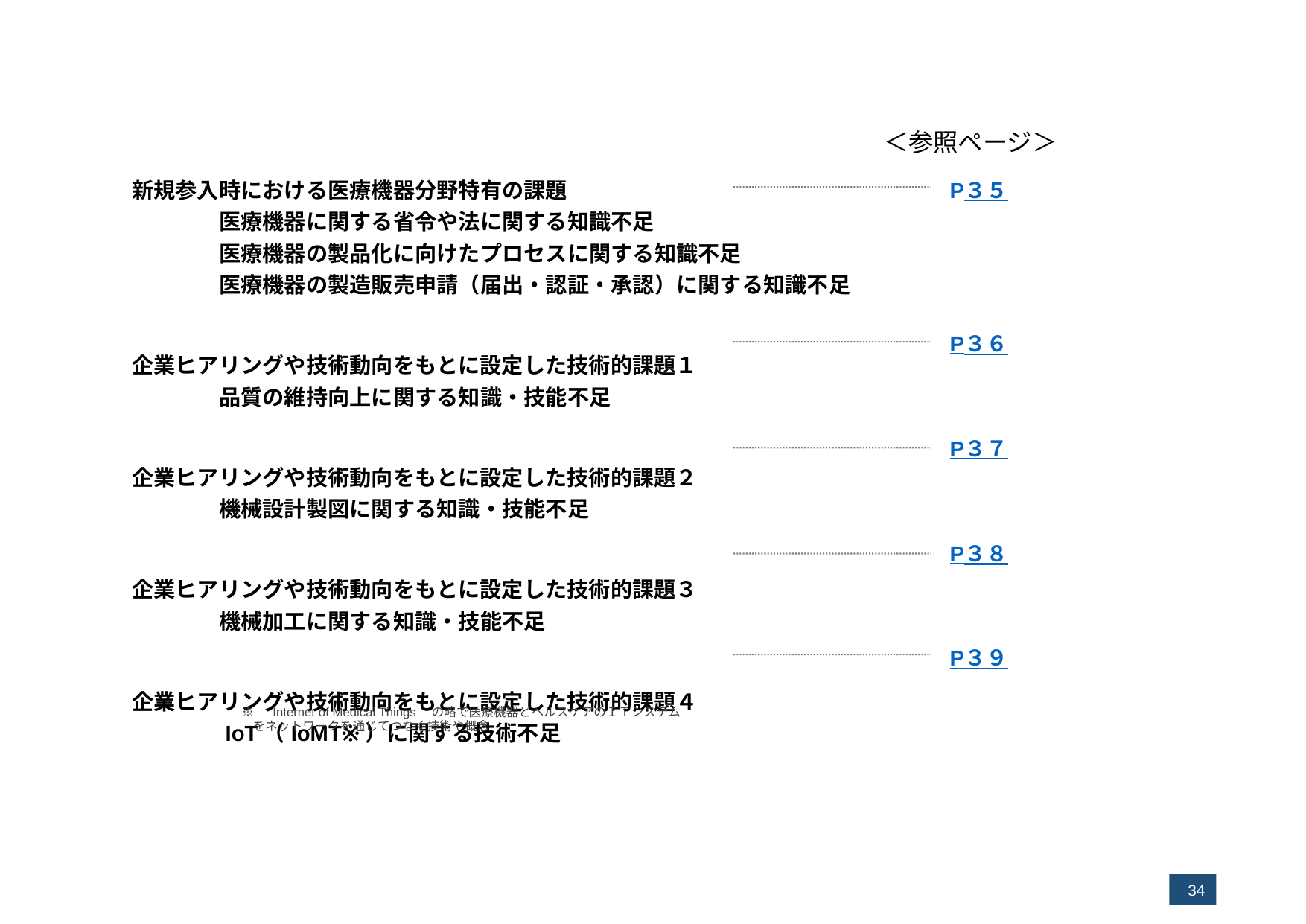

＜参照ページ＞
| 新規参入時における医療機器分野特有の課題 　　　　医療機器に関する省令や法に関する知識不足 　　　　医療機器の製品化に向けたプロセスに関する知識不足 　　　　医療機器の製造販売申請（届出・認証・承認）に関する知識不足 企業ヒアリングや技術動向をもとに設定した技術的課題１ 　　　　品質の維持向上に関する知識・技能不足 企業ヒアリングや技術動向をもとに設定した技術的課題２ 　　　　機械設計製図に関する知識・技能不足 企業ヒアリングや技術動向をもとに設定した技術的課題３ 　　　　機械加工に関する知識・技能不足 企業ヒアリングや技術動向をもとに設定した技術的課題４ 　　　　IoT（IoMT※）に関する技術不足 | P３５ P３６ P３７ P３８ P３９ |
| --- | --- |
※　Internet of Medical Things　の略で医療機器とヘルスケアのＩＴシステムをネットワークを通じてつなぐ技術や概念
34